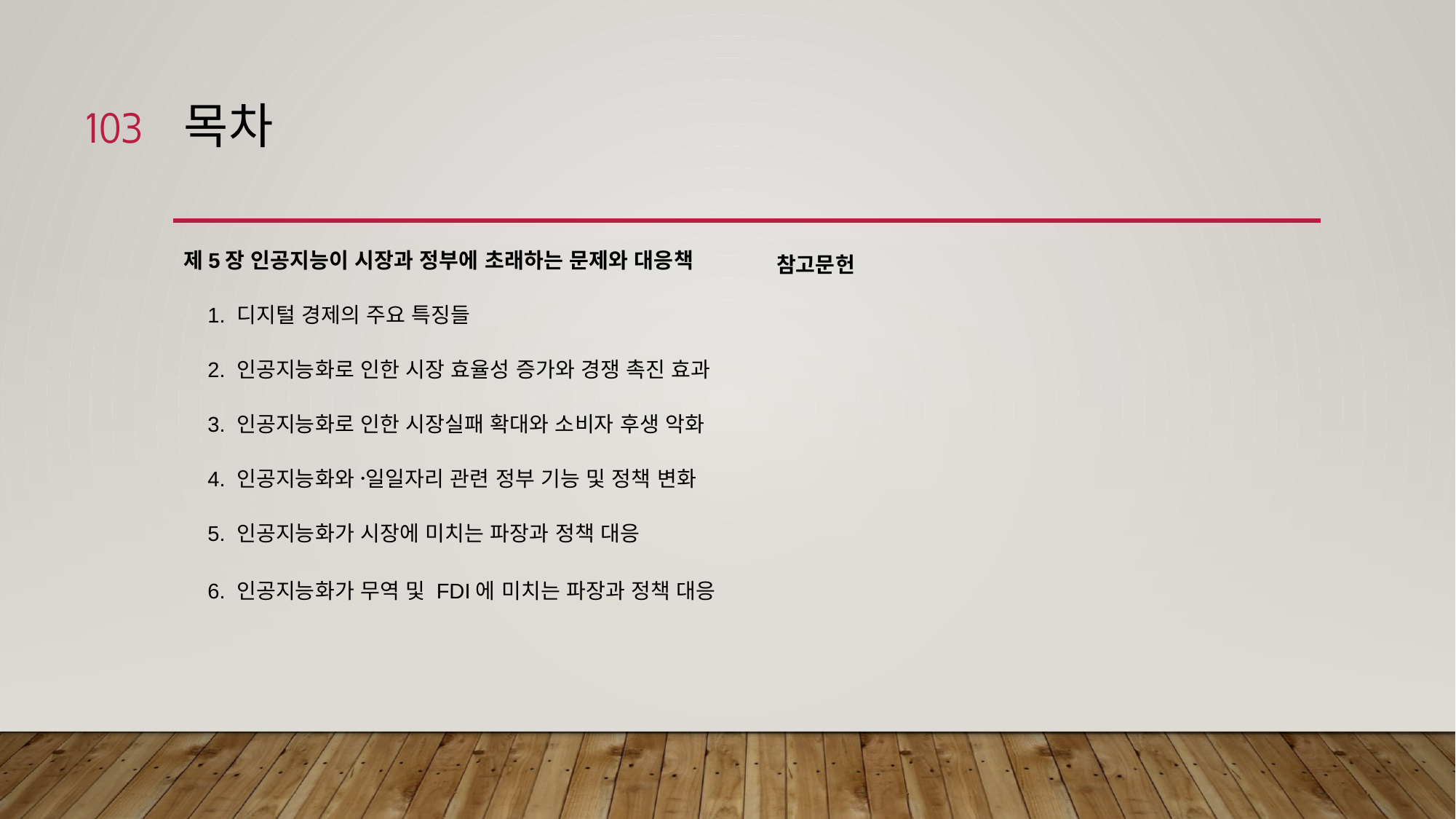

103
# 목차
제5장 인공지능이 시장과 정부에 초래하는 문제와 대응책
    1. 디지털 경제의 주요 특징들
    2. 인공지능화로 인한 시장 효율성 증가와 경쟁 촉진 효과
    3. 인공지능화로 인한 시장실패 확대와 소비자 후생 악화
    4. 인공지능화와 일〮일자리 관련 정부 기능 및 정책 변화
    5. 인공지능화가 시장에 미치는 파장과 정책 대응
    6. 인공지능화가 무역 및 FDI에 미치는 파장과 정책 대응
참고문헌